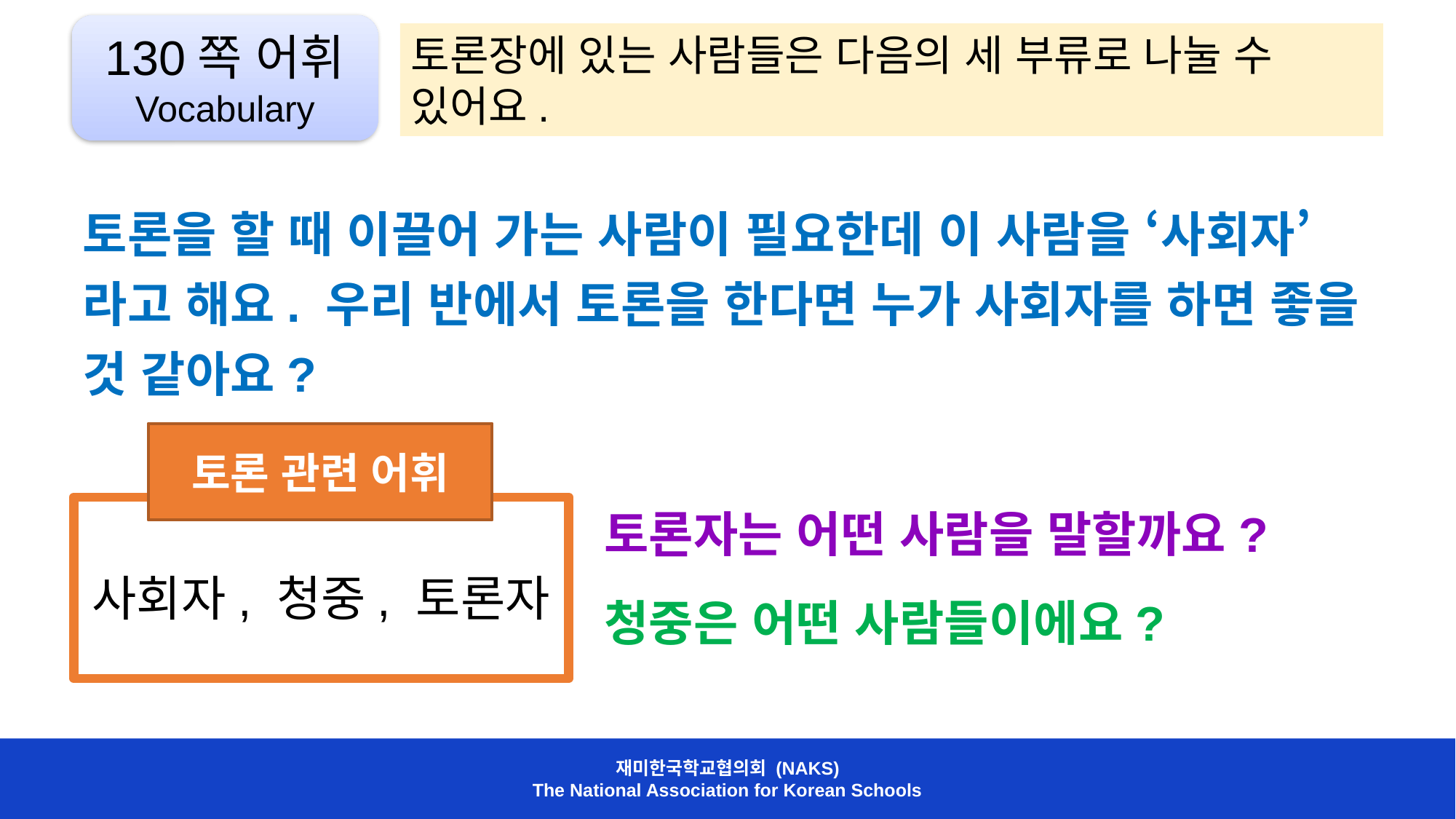

130쪽 어휘 Vocabulary
토론장에 있는 사람들은 다음의 세 부류로 나눌 수 있어요.
토론을 할 때 이끌어 가는 사람이 필요한데 이 사람을 ‘사회자’라고 해요. 우리 반에서 토론을 한다면 누가 사회자를 하면 좋을 것 같아요?
토론 관련 어휘
사회자, 청중, 토론자
토론자는 어떤 사람을 말할까요?
청중은 어떤 사람들이에요?
재미한국학교협의회 (NAKS)
The National Association for Korean Schools